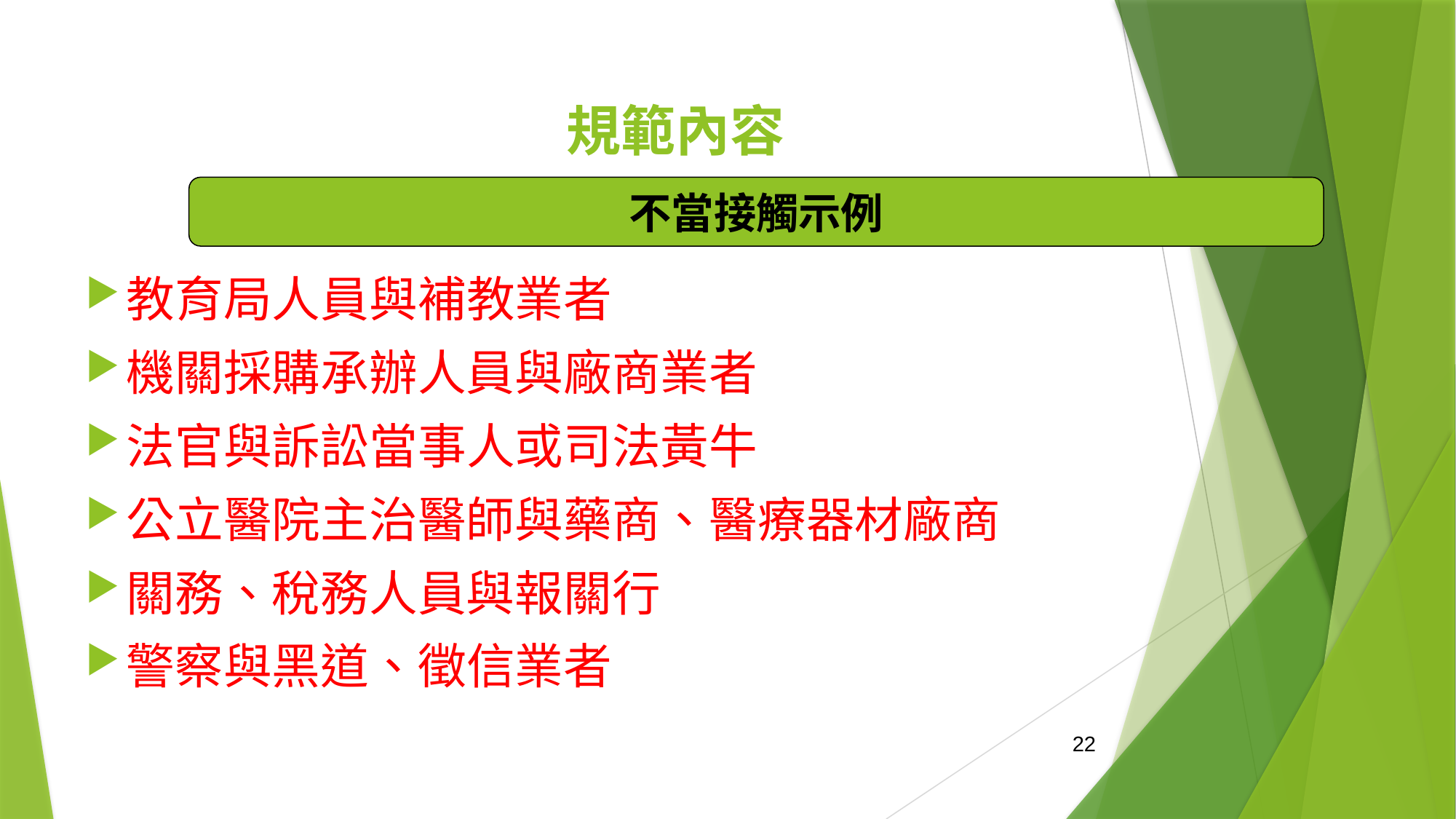

# 規範內容
不當接觸示例
教育局人員與補教業者
機關採購承辦人員與廠商業者
法官與訴訟當事人或司法黃牛
公立醫院主治醫師與藥商、醫療器材廠商
關務、稅務人員與報關行
警察與黑道、徵信業者

22